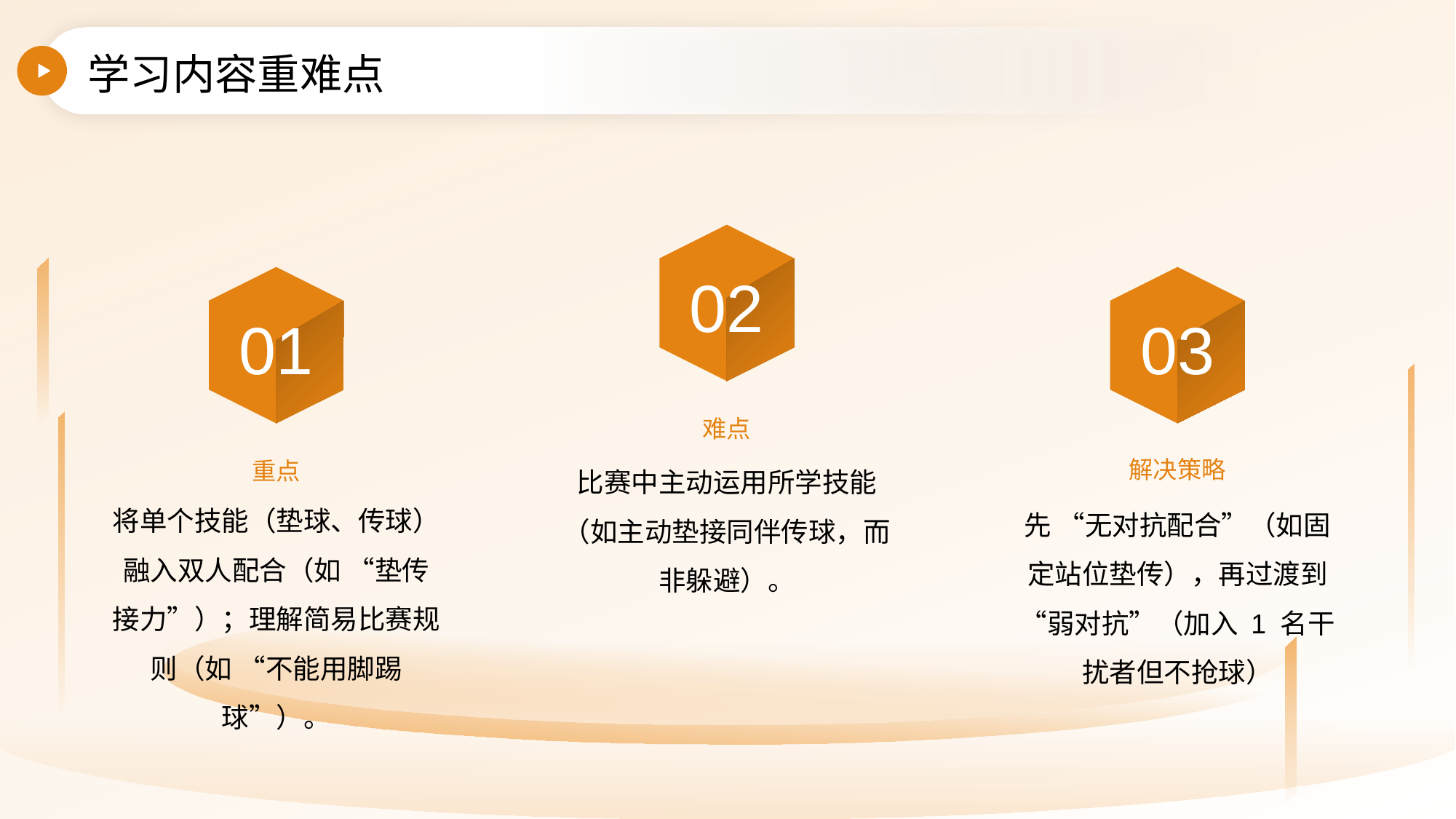

学习内容重难点

02

01
03

难点
重点
解决策略
比赛中主动运用所学技能（如主动垫接同伴传球，而非躲避）。
将单个技能（垫球、传球）融入双人配合（如 “垫传接力”）；理解简易比赛规则（如 “不能用脚踢球”）。
先 “无对抗配合”（如固定站位垫传），再过渡到 “弱对抗”（加入 1 名干扰者但不抢球）